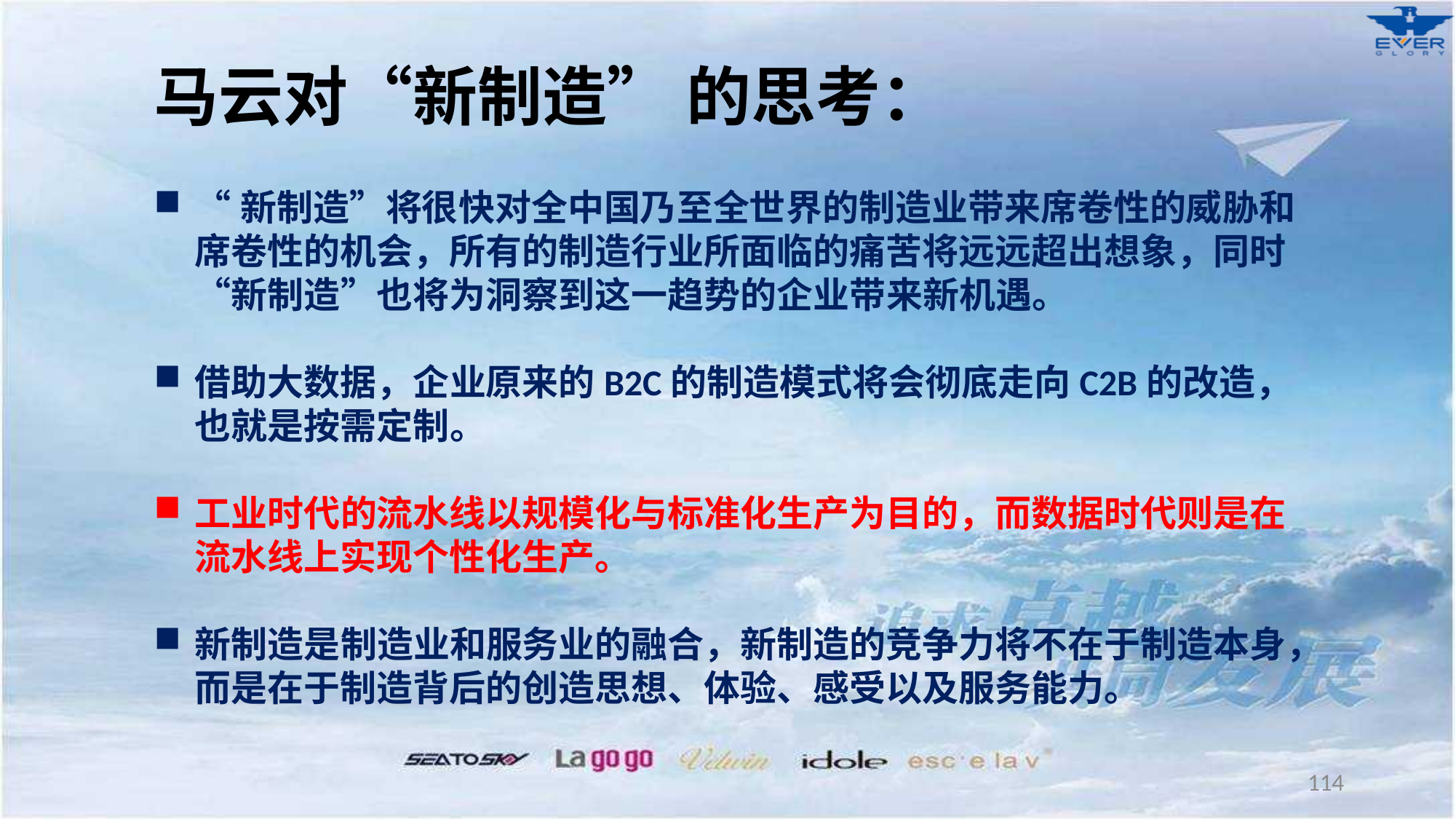

马云对“新制造” 的思考：

“新制造”将很快对全中国乃至全世界的制造业带来席卷性的威胁和席卷性的机会，所有的制造行业所面临的痛苦将远远超出想象，同时“新制造”也将为洞察到这一趋势的企业带来新机遇。

借助大数据，企业原来的B2C的制造模式将会彻底走向C2B的改造，也就是按需定制。

工业时代的流水线以规模化与标准化生产为目的，而数据时代则是在流水线上实现个性化生产。

新制造是制造业和服务业的融合，新制造的竞争力将不在于制造本身，而是在于制造背后的创造思想、体验、感受以及服务能力。

114